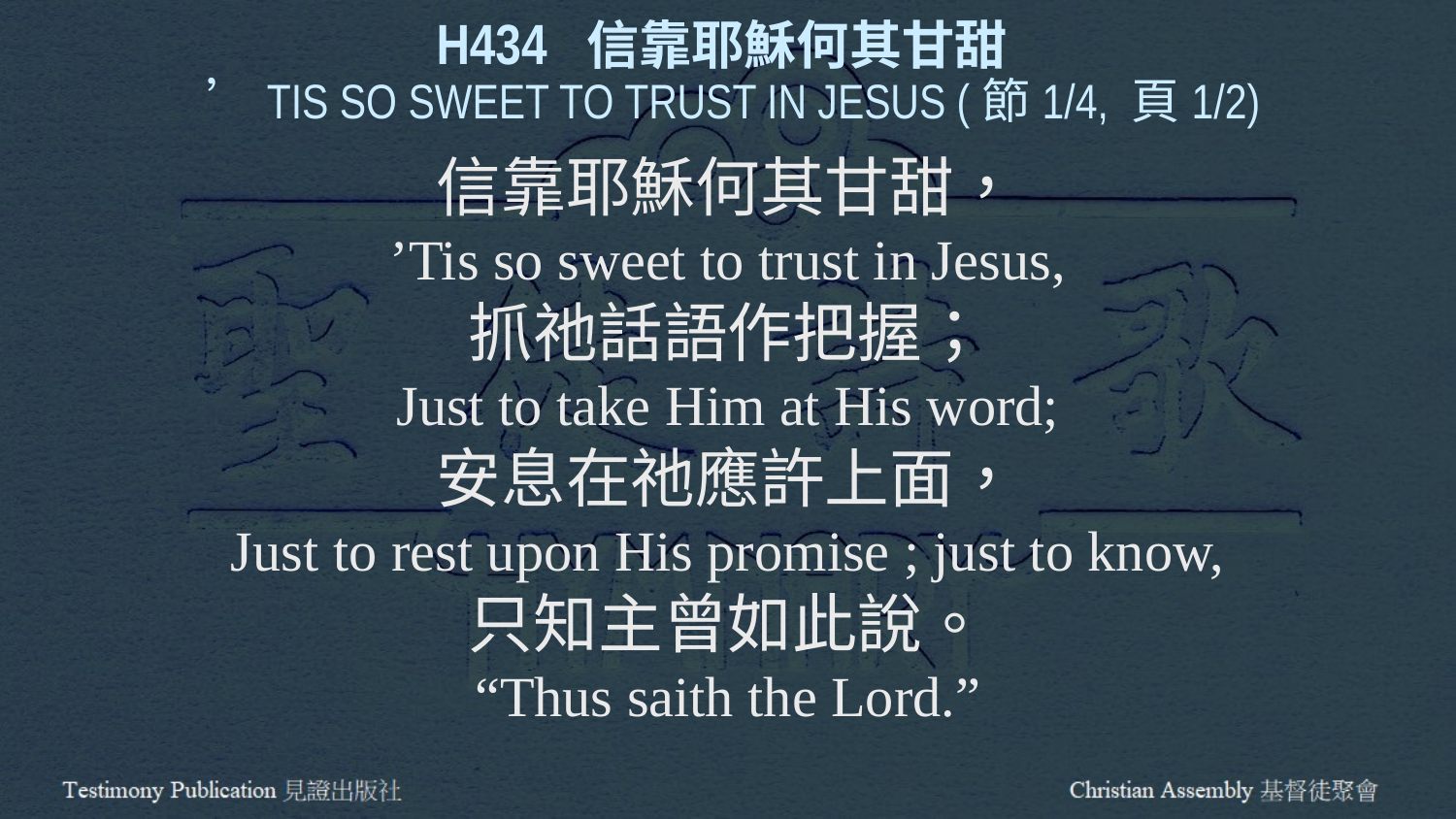

H434  信靠耶穌何其甘甜
 ’TIS SO SWEET TO TRUST IN JESUS (節1/4, 頁1/2)
信靠耶穌何其甘甜，
’Tis so sweet to trust in Jesus,
抓祂話語作把握；
Just to take Him at His word;
安息在祂應許上面，
Just to rest upon His promise ; just to know,
只知主曾如此說。
“Thus saith the Lord.”